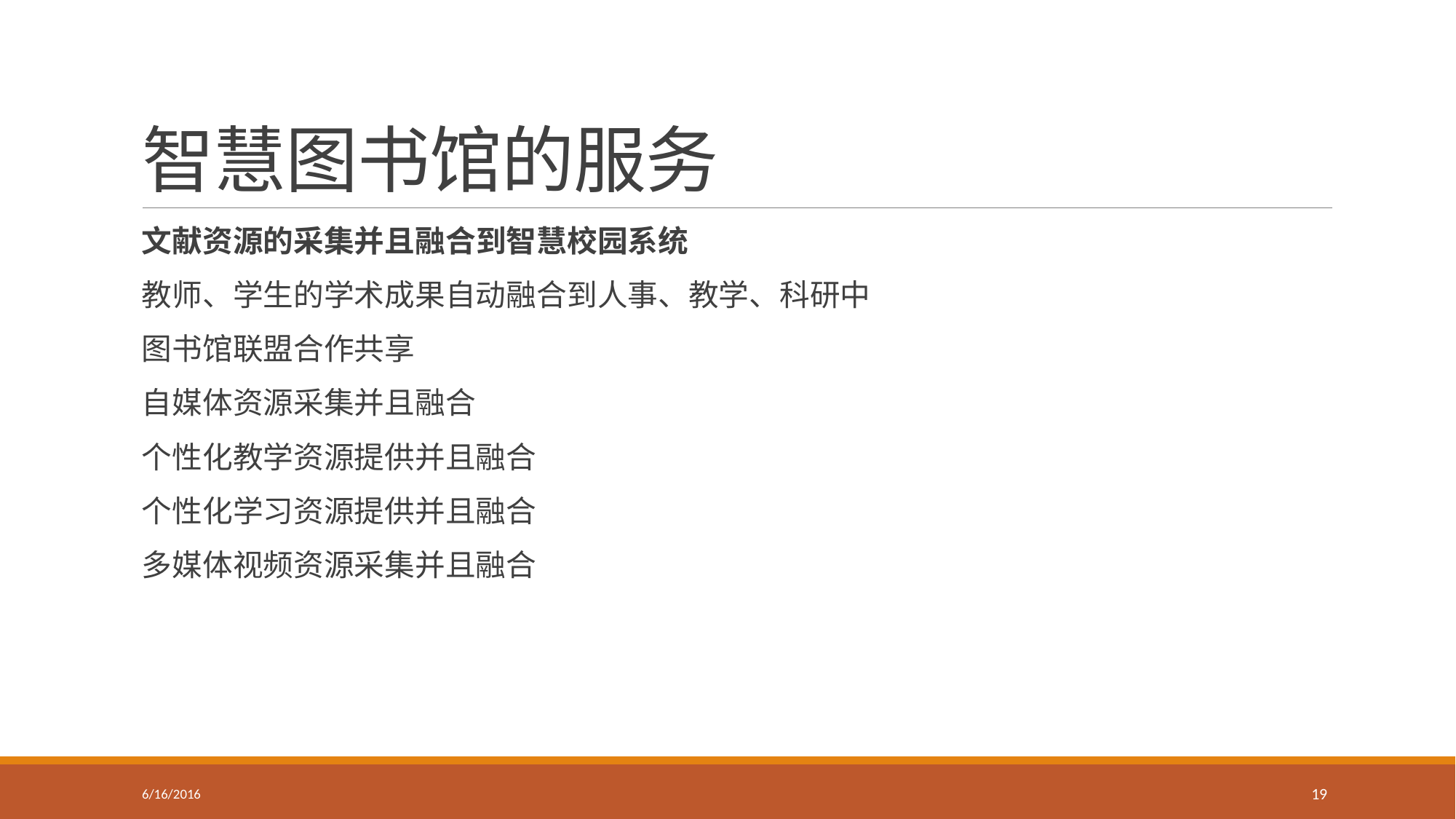

# 智慧图书馆的服务
文献资源的采集并且融合到智慧校园系统
教师、学生的学术成果自动融合到人事、教学、科研中
图书馆联盟合作共享
自媒体资源采集并且融合
个性化教学资源提供并且融合
个性化学习资源提供并且融合
多媒体视频资源采集并且融合

6/16/2016
19